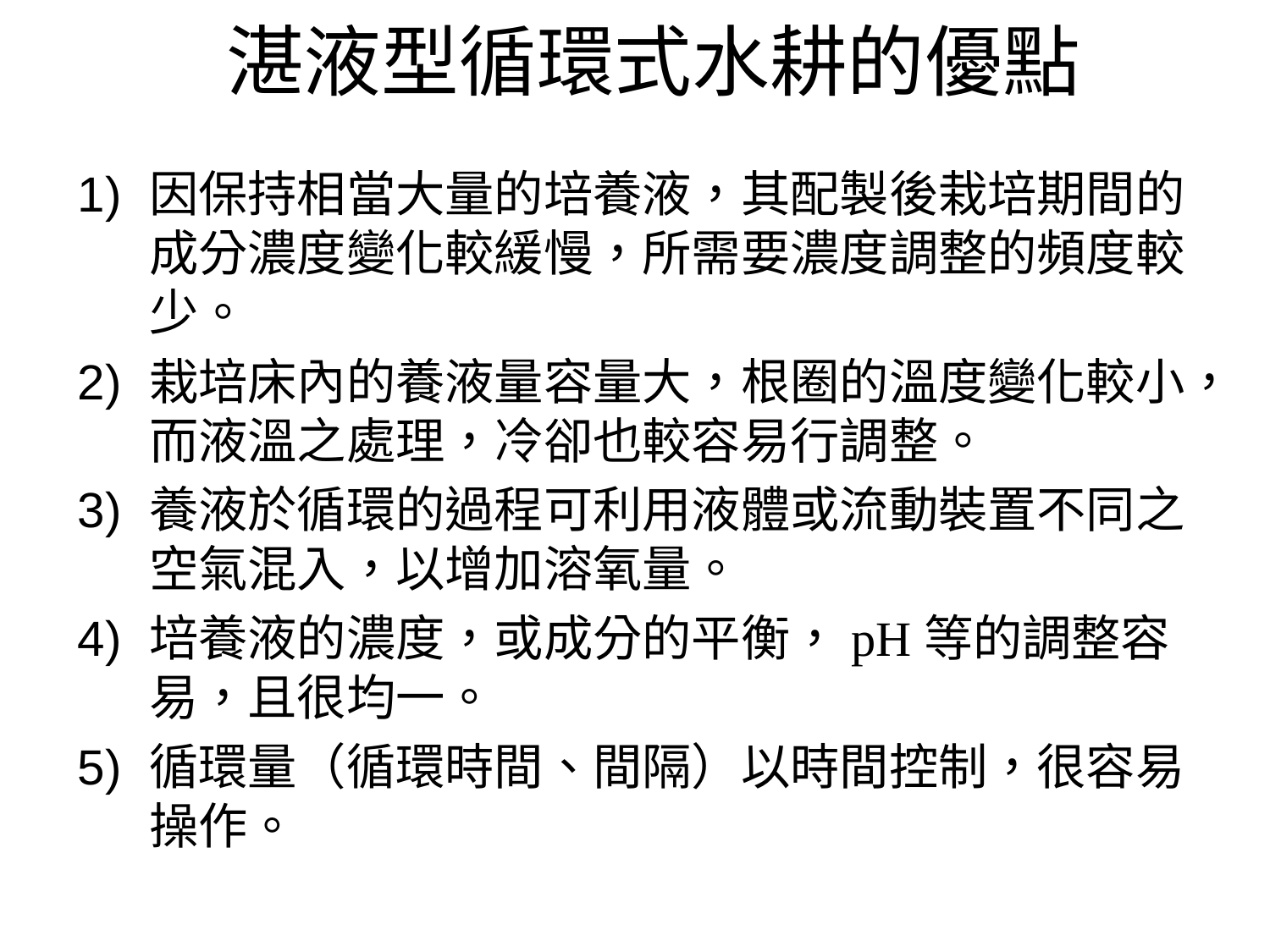

# 湛液型循環式水耕的優點
因保持相當大量的培養液，其配製後栽培期間的成分濃度變化較緩慢，所需要濃度調整的頻度較少。
栽培床內的養液量容量大，根圈的溫度變化較小，而液溫之處理，冷卻也較容易行調整。
養液於循環的過程可利用液體或流動裝置不同之空氣混入，以增加溶氧量。
培養液的濃度，或成分的平衡，pH等的調整容易，且很均一。
循環量（循環時間、間隔）以時間控制，很容易操作。